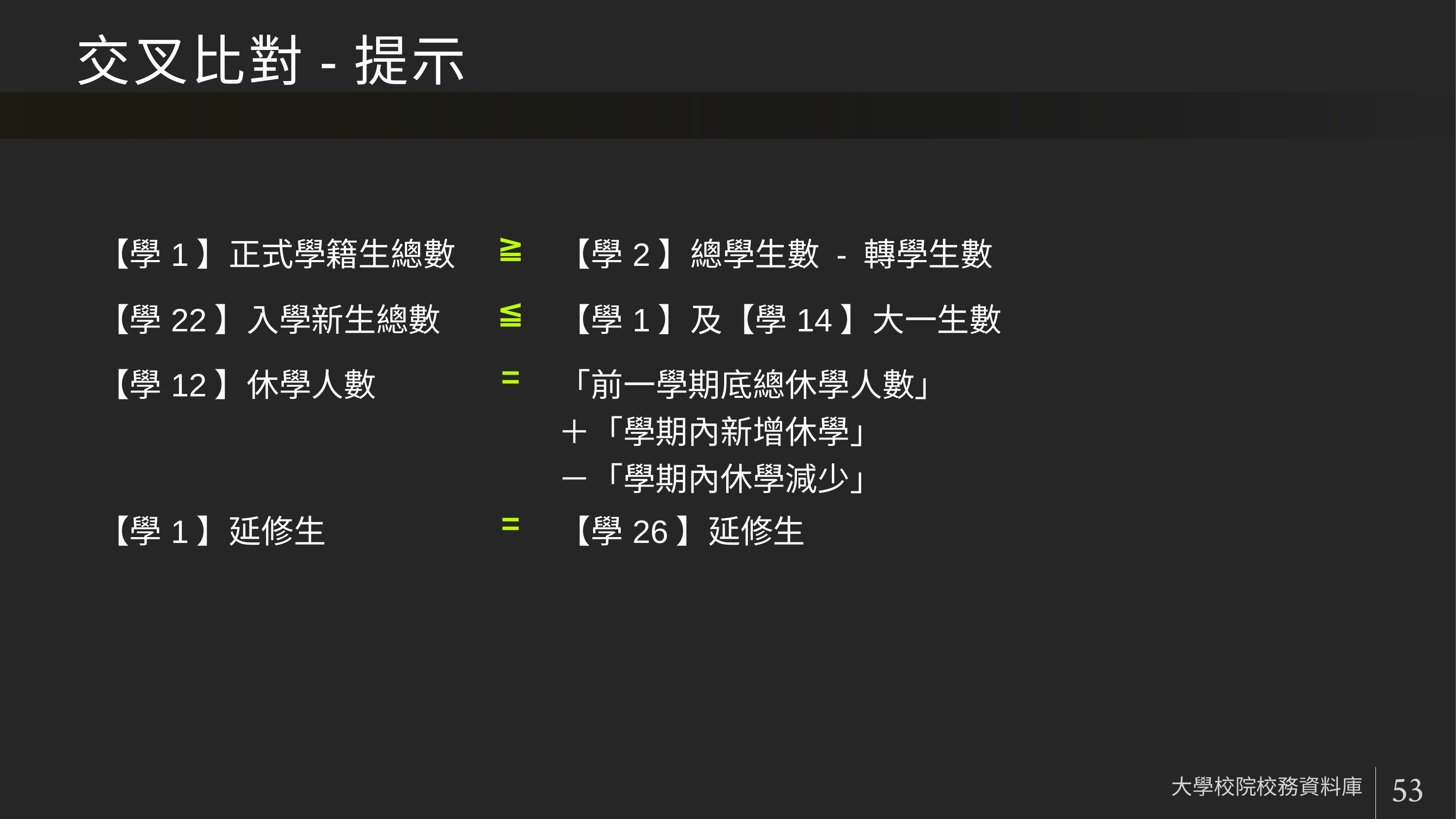

# 交叉比對-提示

| 【學1】正式學籍生總數 | ≧ | 【學2】總學生數 - 轉學生數 |
| --- | --- | --- |
| 【學22】入學新生總數 | ≦ | 【學1】及【學14】大一生數 |
| 【學12】休學人數 | = | 「前一學期底總休學人數」 ＋「學期內新增休學」 －「學期內休學減少」 |
| 【學1】延修生 | = | 【學26】延修生 |

大學校院校務資料庫
53